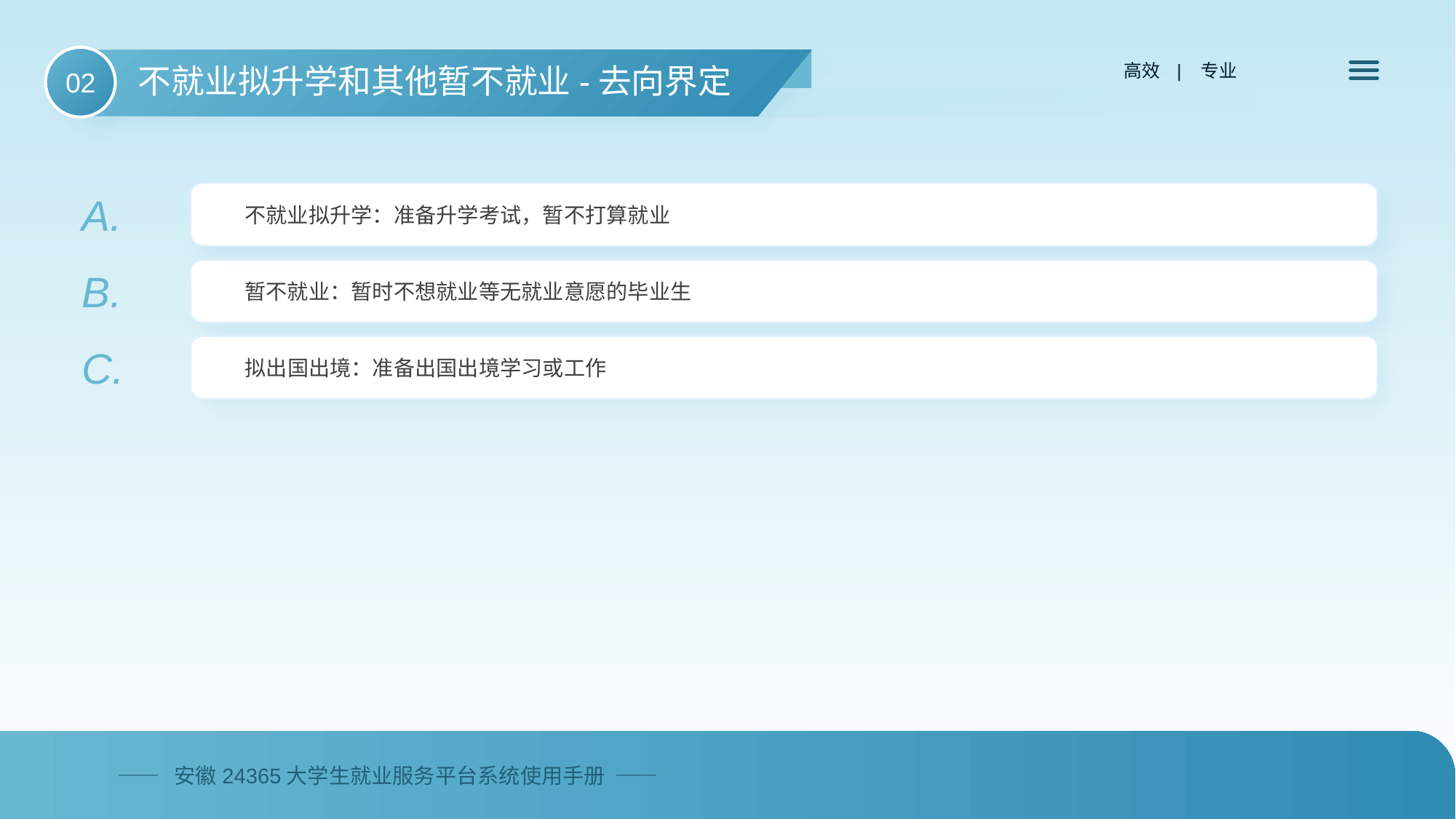

02

不就业拟升学和其他暂不就业-去向界定

  高效   |   专业
A.
不就业拟升学：准备升学考试，暂不打算就业
B.
暂不就业：暂时不想就业等无就业意愿的毕业生
C.
拟出国出境：准备出国出境学习或工作

——  安徽24365大学生就业服务平台系统使用手册  ——